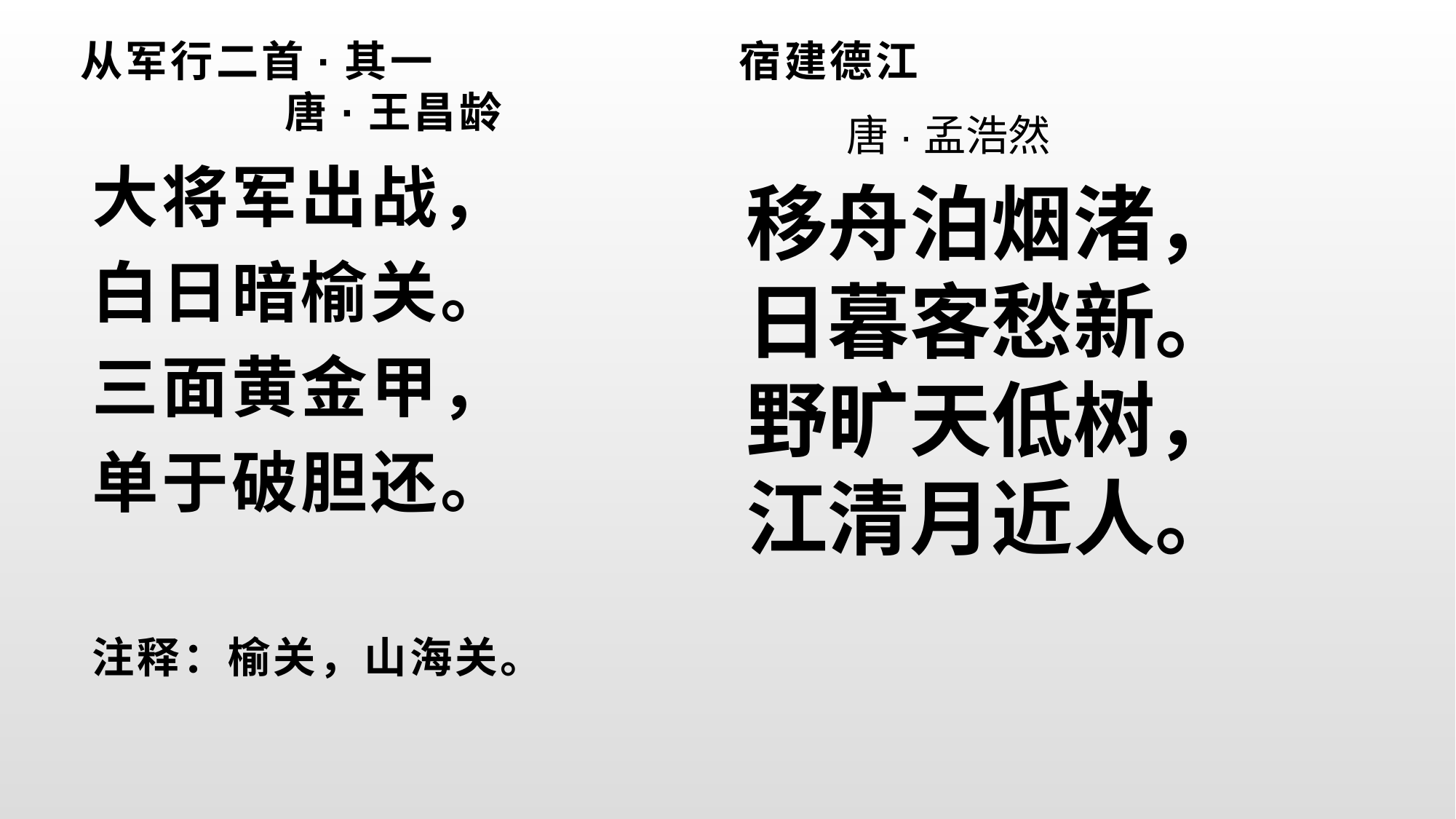

# 从军行二首·其一                        宿建德江 唐·王昌龄
唐·孟浩然
大将军出战，
白日暗榆关。
三面黄金甲，
单于破胆还。

注释：榆关，山海关。
移舟泊烟渚，
日暮客愁新。
野旷天低树，
江清月近人。